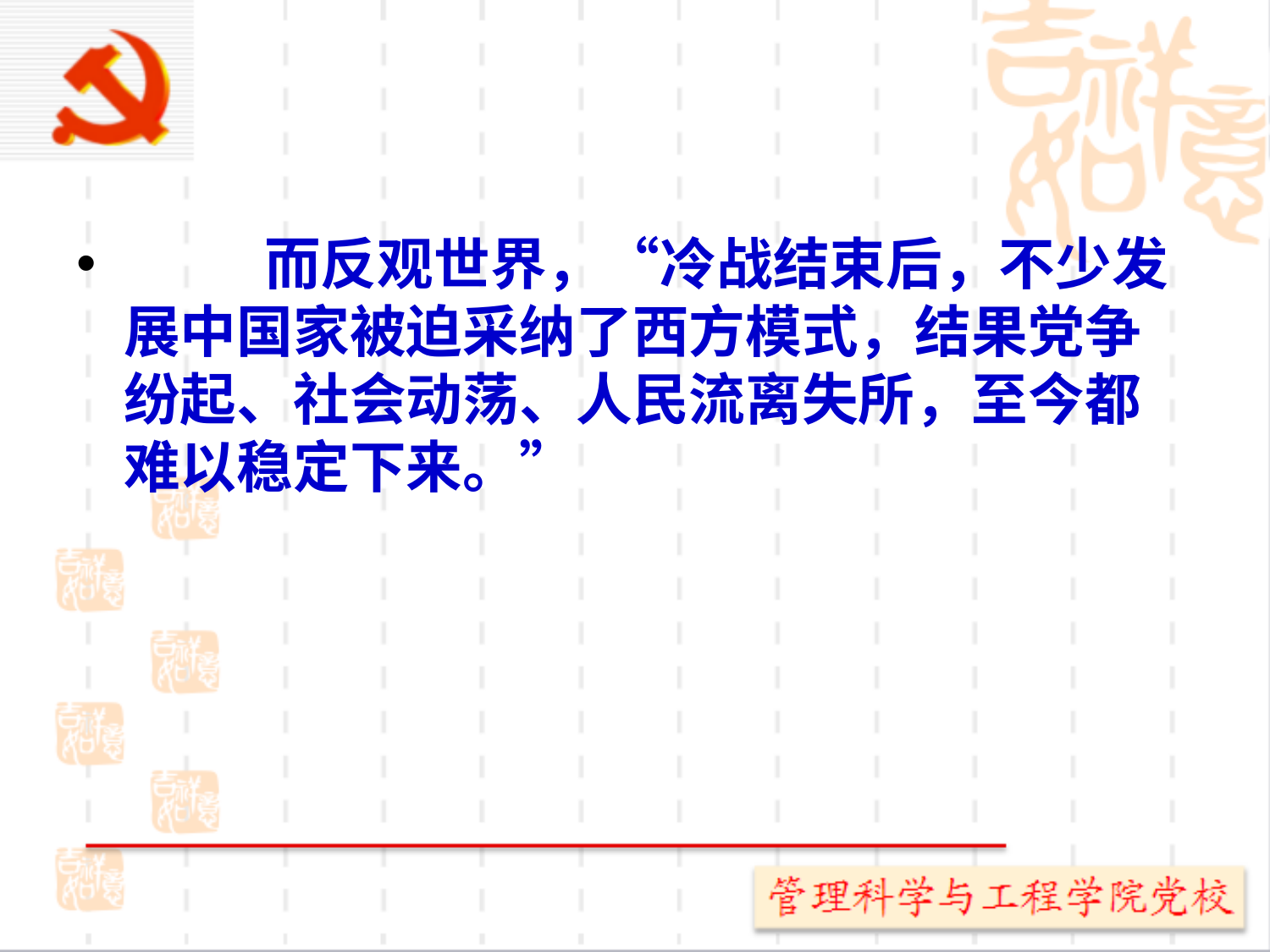

#
          而反观世界，“冷战结束后，不少发展中国家被迫采纳了西方模式，结果党争纷起、社会动荡、人民流离失所，至今都难以稳定下来。”